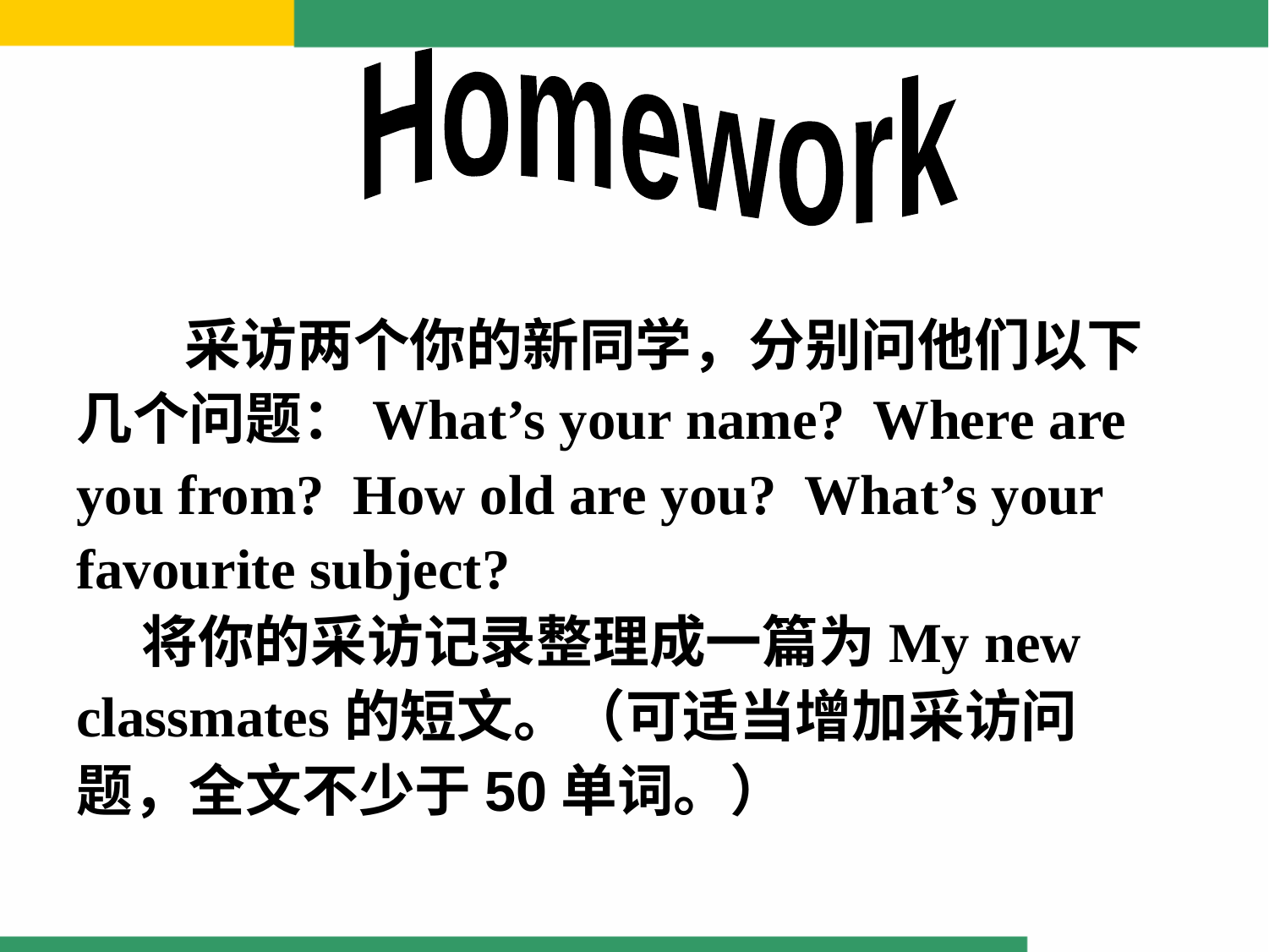

Homework
　    采访两个你的新同学，分别问他们以下几个问题：What’s your name?  Where are you from?  How old are you?  What’s your favourite subject?
    将你的采访记录整理成一篇为My new classmates的短文。（可适当增加采访问题，全文不少于50单词。）